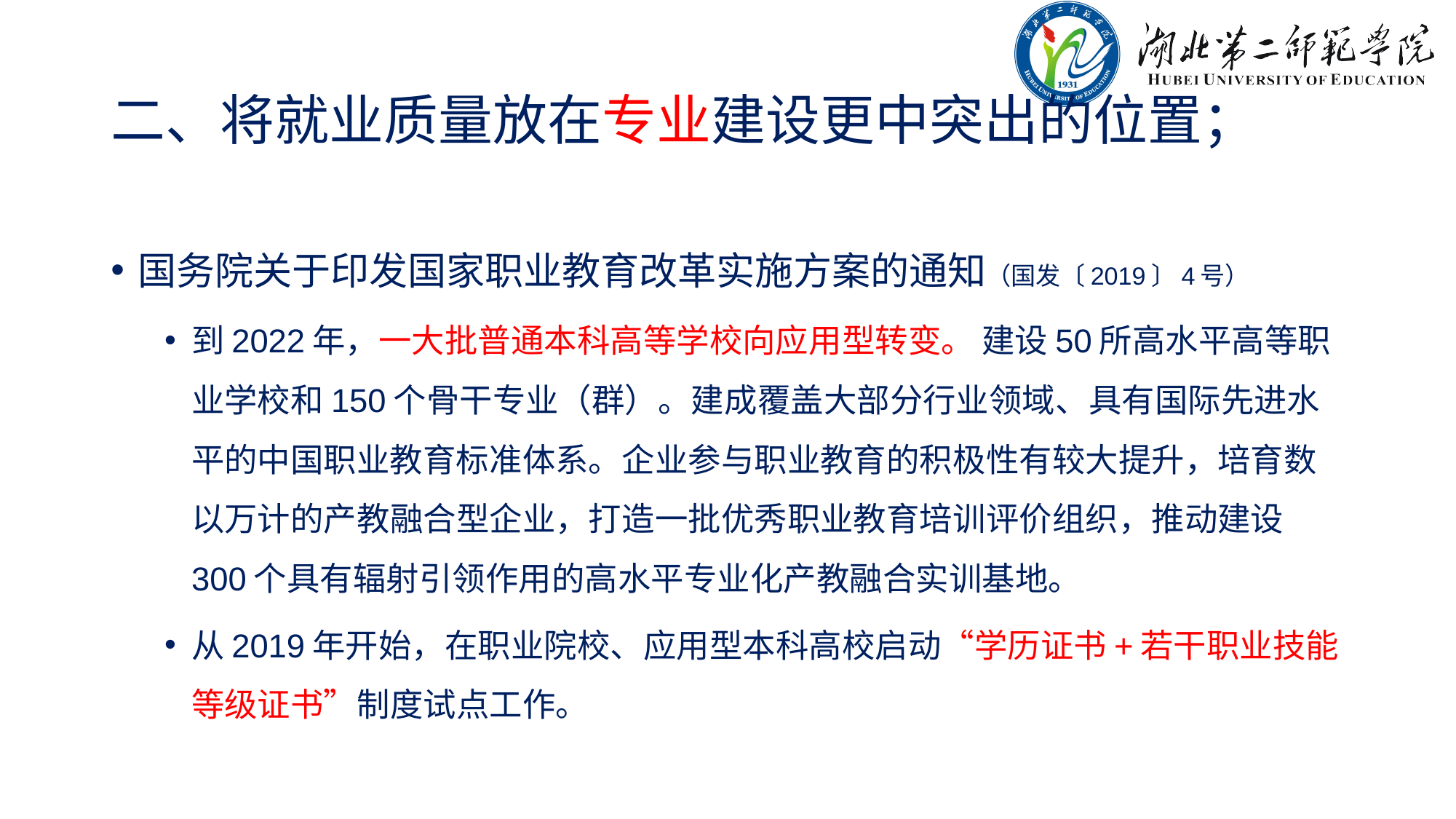

# 二、将就业质量放在专业建设更中突出的位置；
国务院关于印发国家职业教育改革实施方案的通知（国发〔2019〕4号）
到2022年，一大批普通本科高等学校向应用型转变。 建设50所高水平高等职业学校和150个骨干专业（群）。建成覆盖大部分行业领域、具有国际先进水平的中国职业教育标准体系。企业参与职业教育的积极性有较大提升，培育数以万计的产教融合型企业，打造一批优秀职业教育培训评价组织，推动建设300个具有辐射引领作用的高水平专业化产教融合实训基地。
从2019年开始，在职业院校、应用型本科高校启动“学历证书+若干职业技能等级证书”制度试点工作。